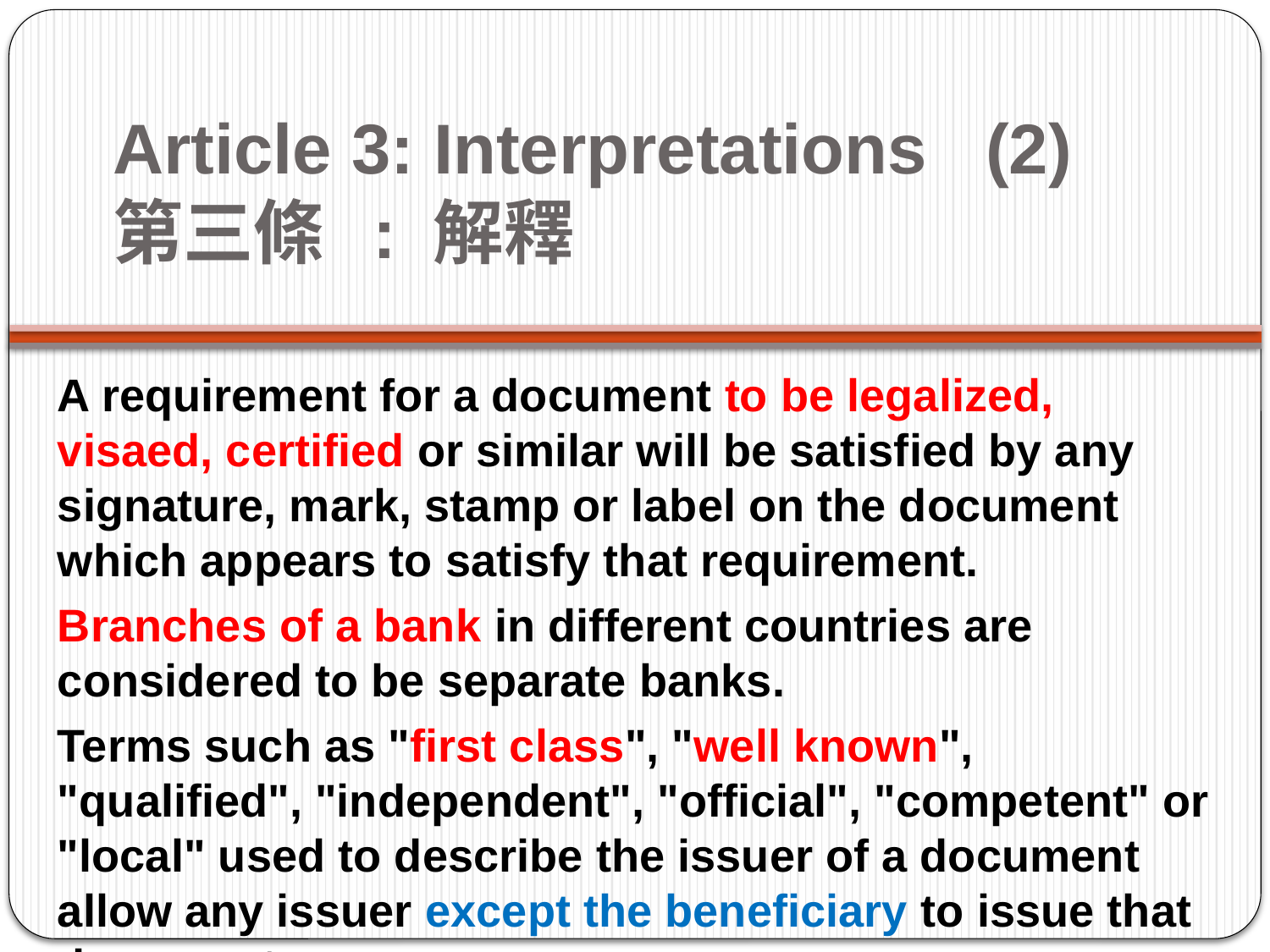

# Article 3: Interpretations   (2)   第三條  : 解釋
A requirement for a document to be legalized, visaed, certified or similar will be satisfied by any signature, mark, stamp or label on the document which appears to satisfy that requirement.
Branches of a bank in different countries are considered to be separate banks.
Terms such as "first class", "well known", "qualified", "independent", "official", "competent" or "local" used to describe the issuer of a document allow any issuer except the beneficiary to issue that document.